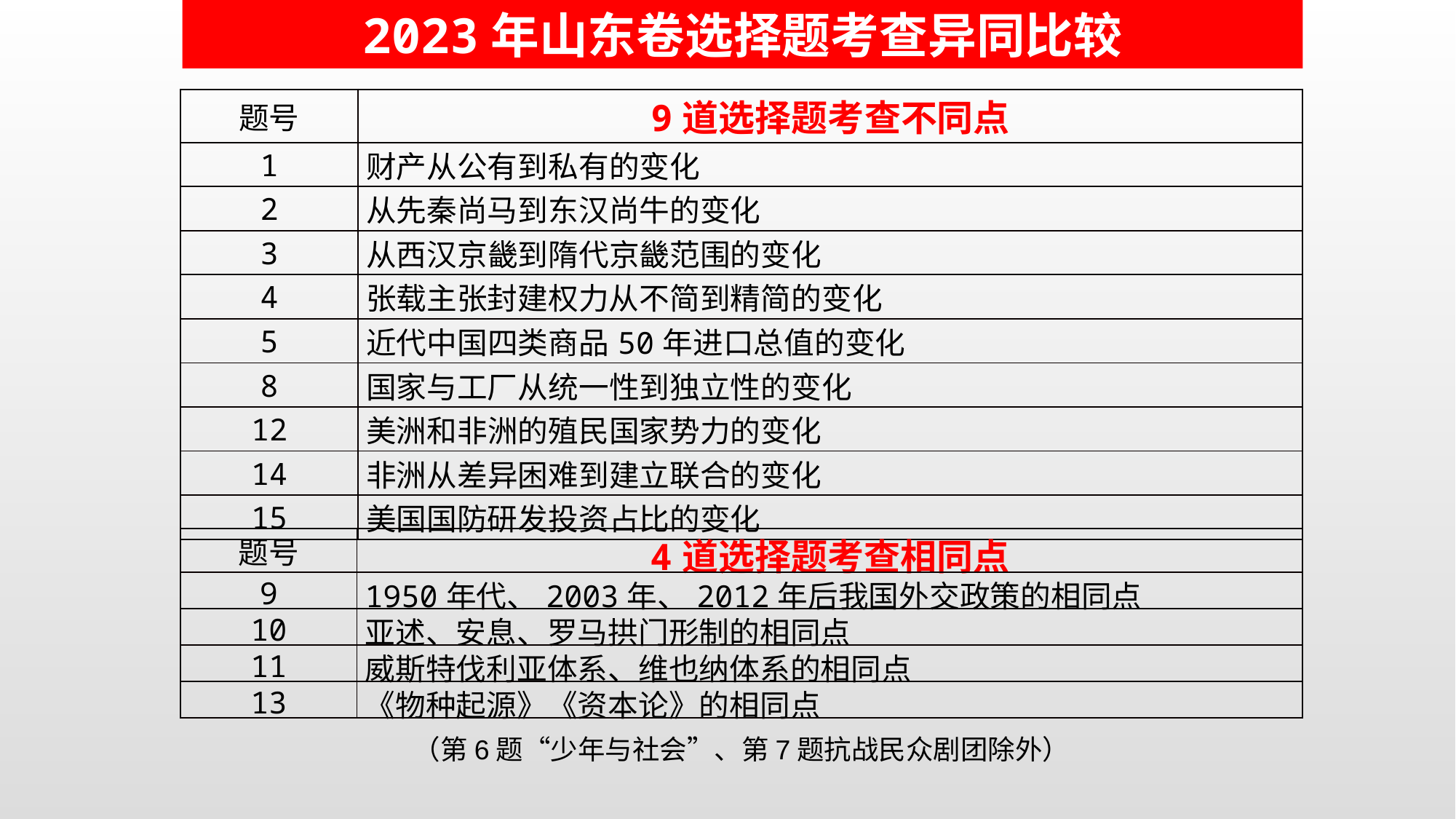

2023年山东卷选择题考查异同比较
| 题号 | 9道选择题考查不同点 |
| --- | --- |
| 1 | 财产从公有到私有的变化 |
| 2 | 从先秦尚马到东汉尚牛的变化 |
| 3 | 从西汉京畿到隋代京畿范围的变化 |
| 4 | 张载主张封建权力从不简到精简的变化 |
| 5 | 近代中国四类商品50年进口总值的变化 |
| 8 | 国家与工厂从统一性到独立性的变化 |
| 12 | 美洲和非洲的殖民国家势力的变化 |
| 14 | 非洲从差异困难到建立联合的变化 |
| 15 | 美国国防研发投资占比的变化 |
| 题号 | 4道选择题考查相同点 |
| --- | --- |
| 9 | 1950年代、2003年、2012年后我国外交政策的相同点 |
| 10 | 亚述、安息、罗马拱门形制的相同点 |
| 11 | 威斯特伐利亚体系、维也纳体系的相同点 |
| 13 | 《物种起源》《资本论》的相同点 |
（第6题“少年与社会”、第7题抗战民众剧团除外）